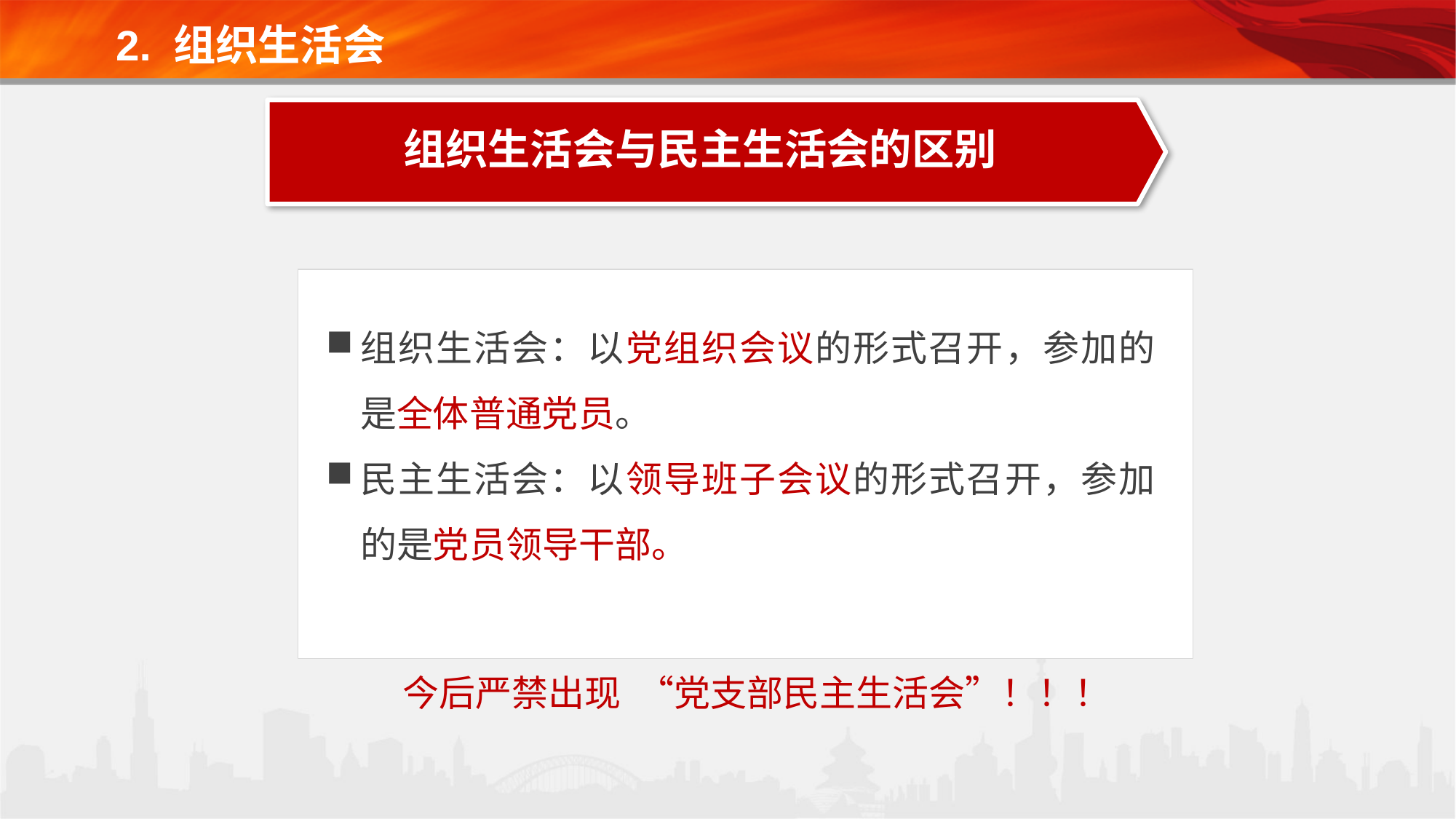

2. 组织生活会

组织生活会与民主生活会的区别

组织生活会：以党组织会议的形式召开，参加的是全体普通党员。
民主生活会：以领导班子会议的形式召开，参加的是党员领导干部。

今后严禁出现  “党支部民主生活会”！！！